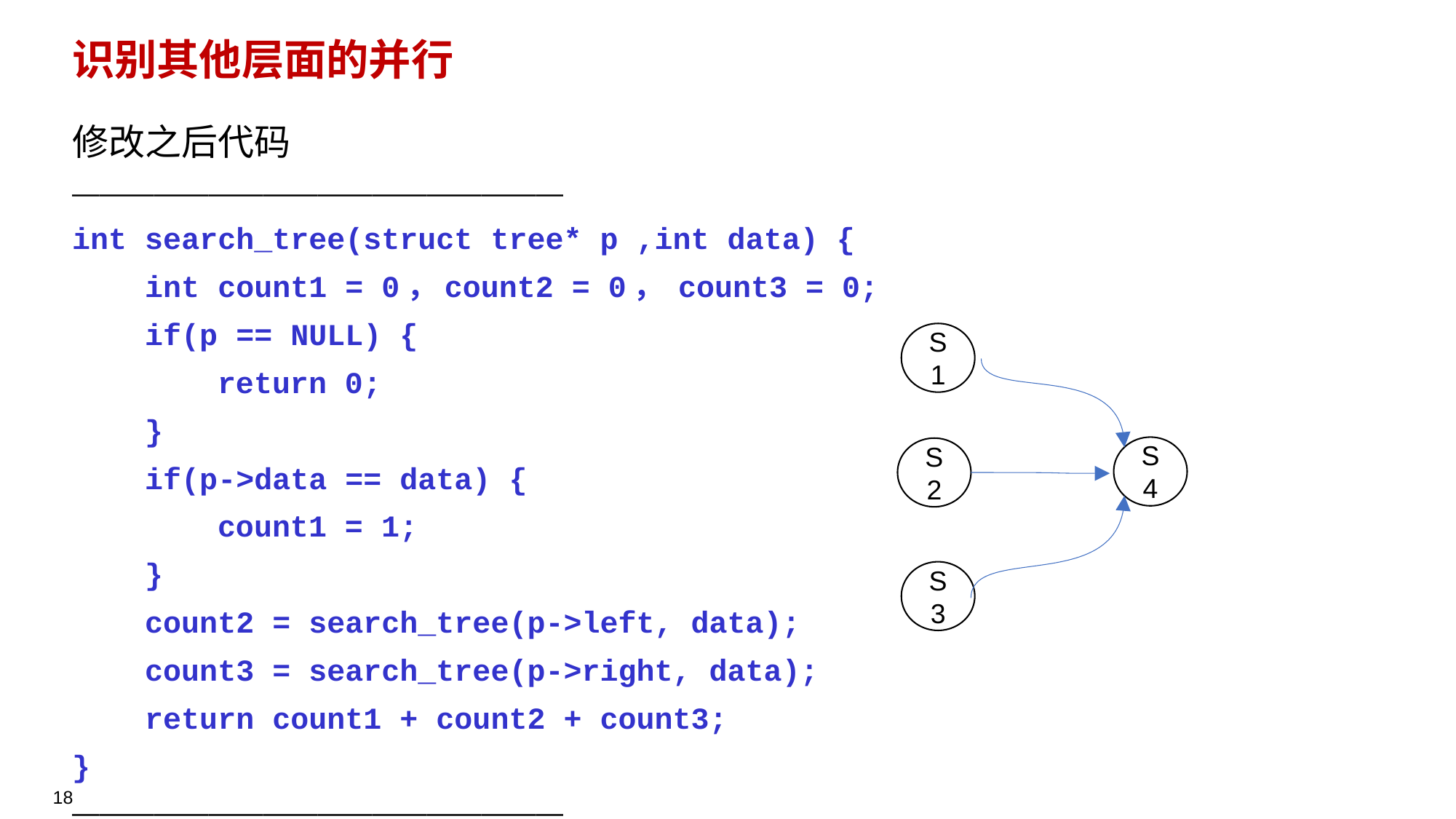

# 识别其他层面的并行
修改之后代码
——————————————————
int search_tree(struct tree* p ,int data) {
    int count1 = 0，count2 = 0， count3 = 0;
    if(p == NULL) {
        return 0;
    }
    if(p->data == data) {
        count1 = 1;
    }
    count2 = search_tree(p->left, data);
    count3 = search_tree(p->right, data);
    return count1 + count2 + count3;
}
——————————————————
S1
S4
S2
S3